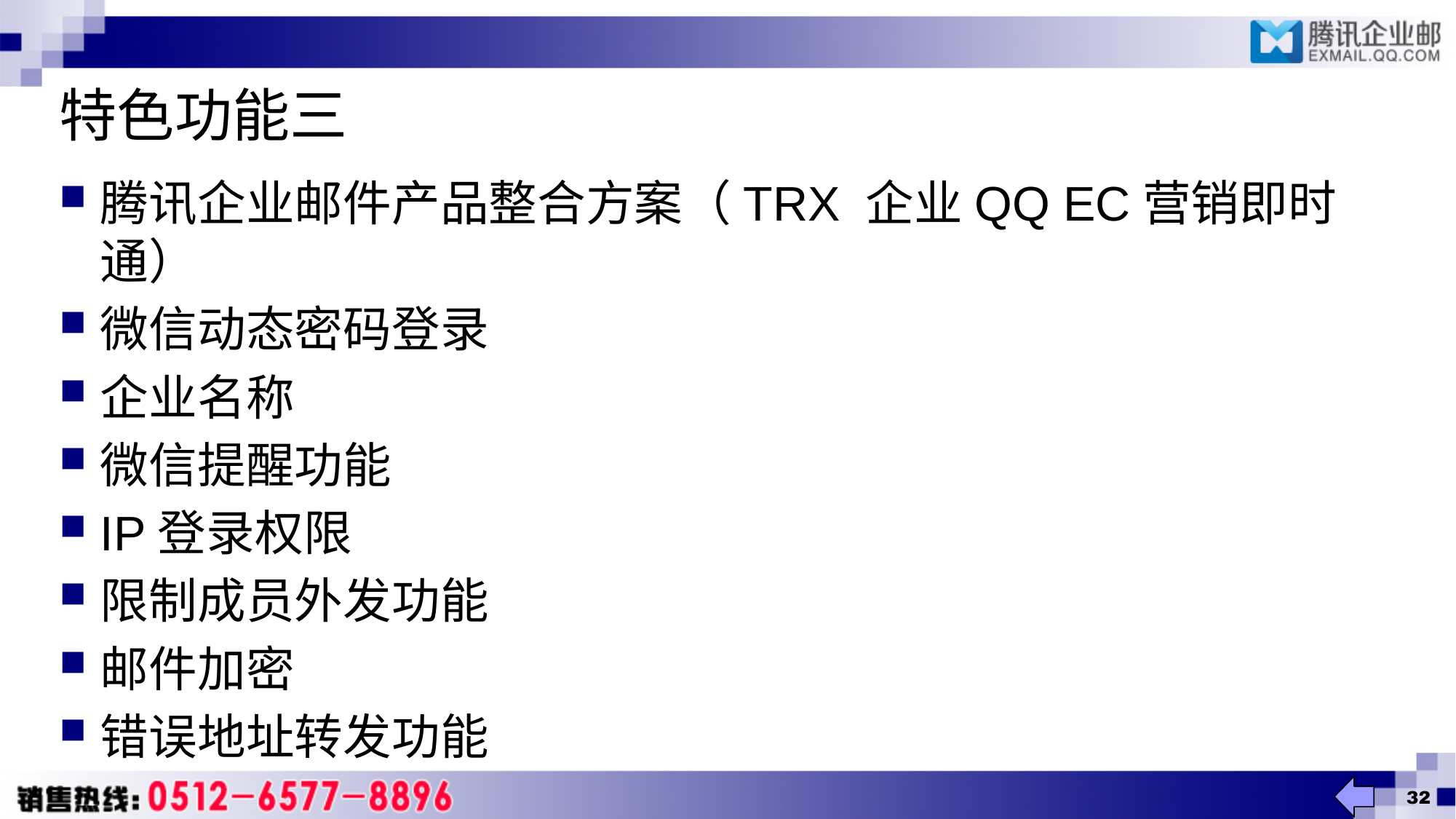

# 特色功能三
腾讯企业邮件产品整合方案（TRX 企业QQ EC营销即时通）
微信动态密码登录
企业名称
微信提醒功能
IP登录权限
限制成员外发功能
邮件加密
错误地址转发功能
32